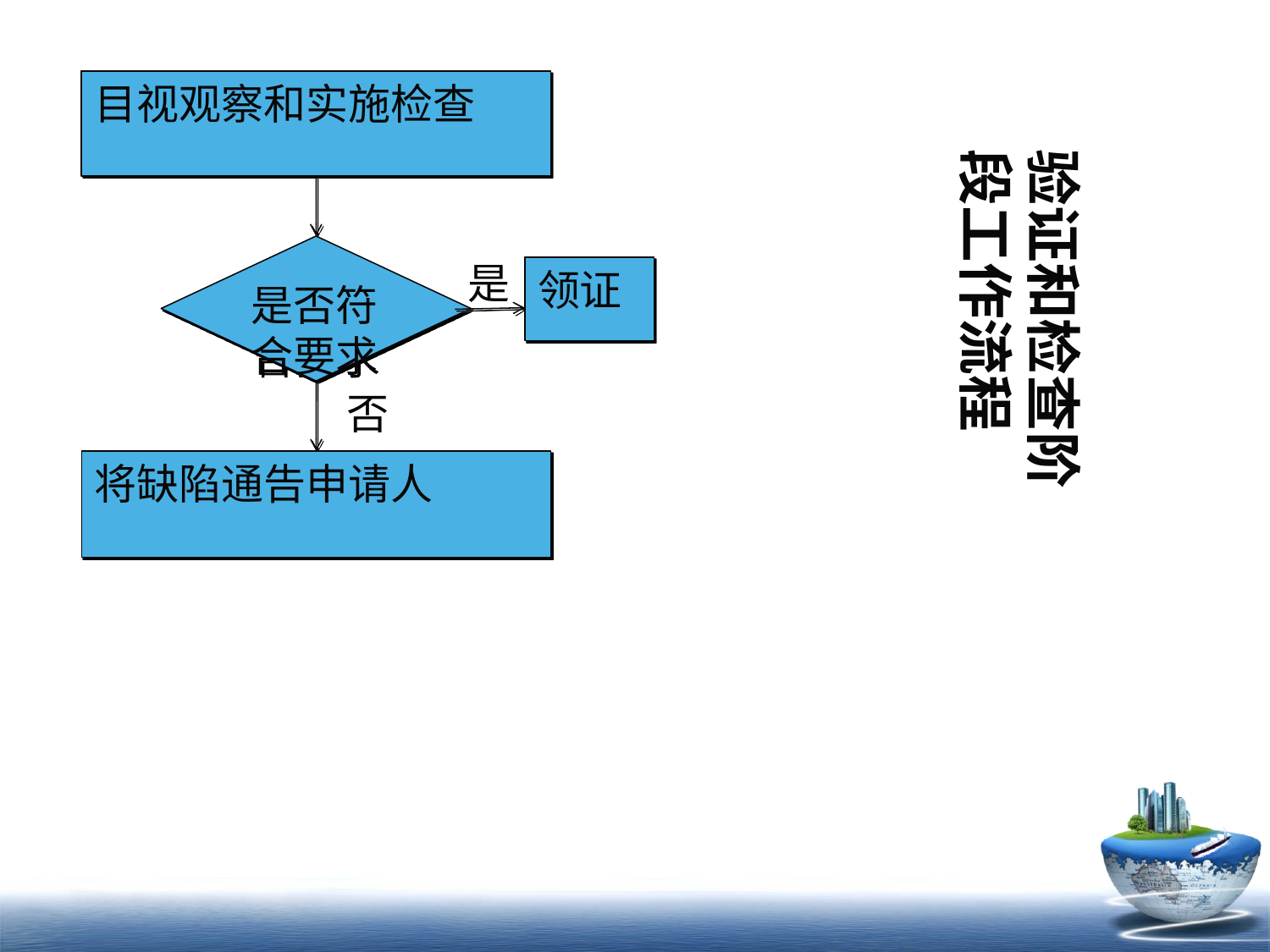

目视观察和实施检查
验证和检查阶段工作流程
是否符合要求
是
领证
否
将缺陷通告申请人